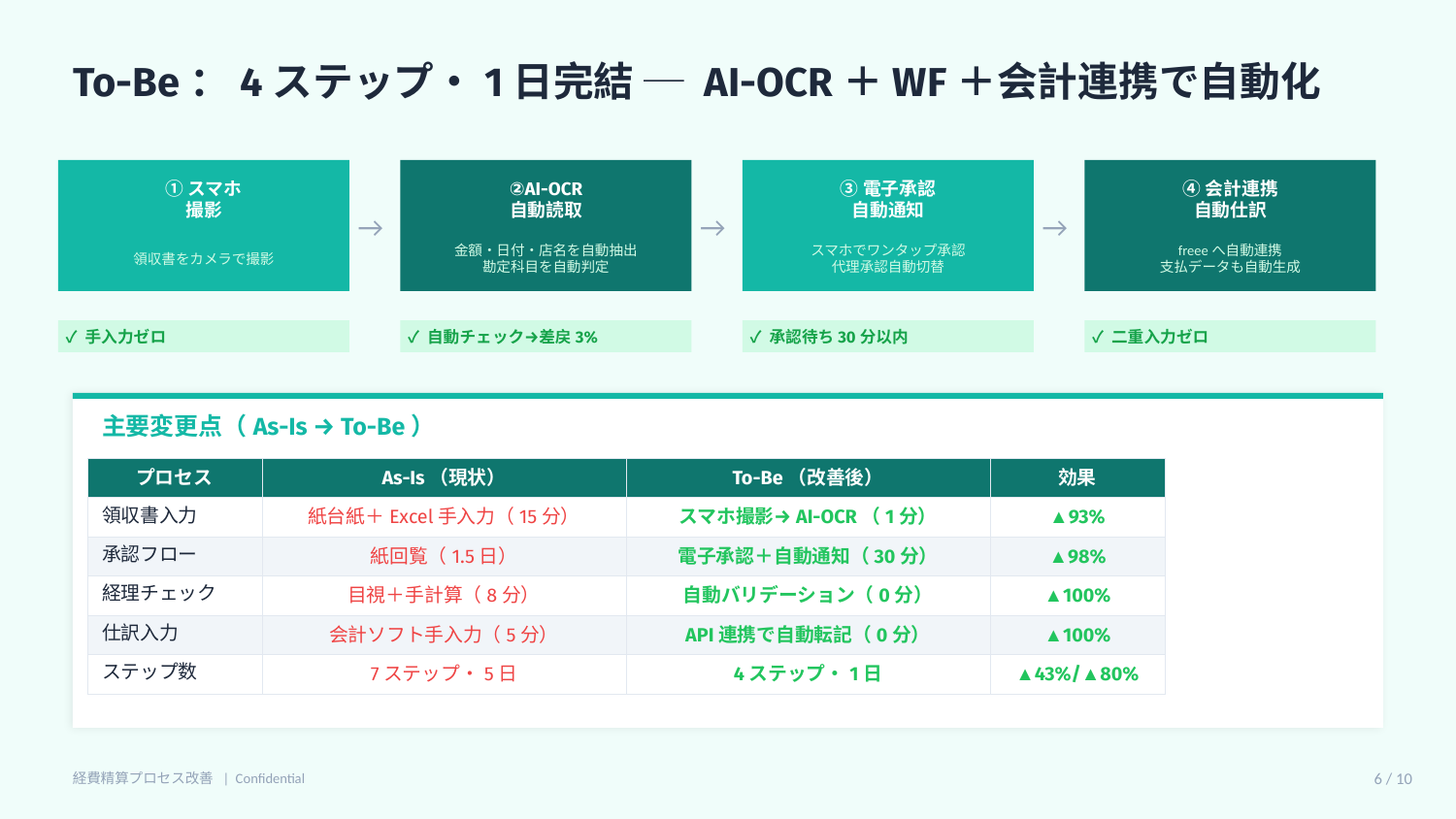

To-Be：4ステップ・1日完結 ─ AI-OCR＋WF＋会計連携で自動化

①スマホ
撮影
②AI-OCR
自動読取
③電子承認
自動通知
④会計連携
自動仕訳
→
→
→
領収書をカメラで撮影
金額・日付・店名を自動抽出
勘定科目を自動判定
スマホでワンタップ承認
代理承認自動切替
freeeへ自動連携
支払データも自動生成

✓ 手入力ゼロ
✓ 自動チェック→差戻3%
✓ 承認待ち30分以内
✓ 二重入力ゼロ

主要変更点（As-Is → To-Be）
| プロセス | As-Is（現状） | To-Be（改善後） | 効果 |
| --- | --- | --- | --- |
| 領収書入力 | 紙台紙＋Excel手入力（15分） | スマホ撮影→AI-OCR（1分） | ▲93% |
| 承認フロー | 紙回覧（1.5日） | 電子承認＋自動通知（30分） | ▲98% |
| 経理チェック | 目視＋手計算（8分） | 自動バリデーション（0分） | ▲100% |
| 仕訳入力 | 会計ソフト手入力（5分） | API連携で自動転記（0分） | ▲100% |
| ステップ数 | 7ステップ・5日 | 4ステップ・1日 | ▲43%/▲80% |
経費精算プロセス改善  |  Confidential
6 / 10